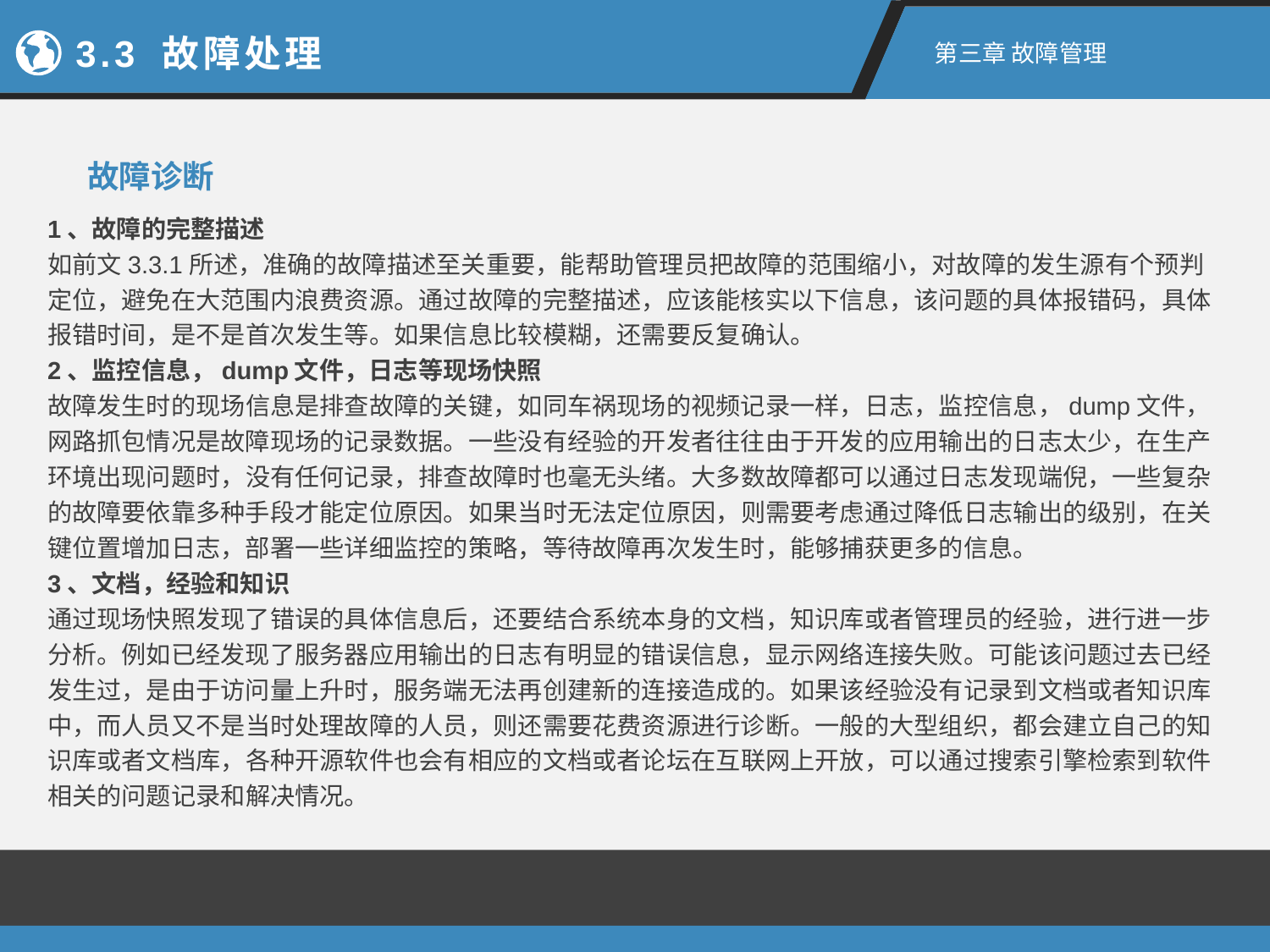

3.3 故障处理

第三章 故障管理
故障诊断
1、故障的完整描述
如前文3.3.1所述，准确的故障描述至关重要，能帮助管理员把故障的范围缩小，对故障的发生源有个预判定位，避免在大范围内浪费资源。通过故障的完整描述，应该能核实以下信息，该问题的具体报错码，具体报错时间，是不是首次发生等。如果信息比较模糊，还需要反复确认。
2、监控信息，dump文件，日志等现场快照
故障发生时的现场信息是排查故障的关键，如同车祸现场的视频记录一样，日志，监控信息，dump文件，网路抓包情况是故障现场的记录数据。一些没有经验的开发者往往由于开发的应用输出的日志太少，在生产环境出现问题时，没有任何记录，排查故障时也毫无头绪。大多数故障都可以通过日志发现端倪，一些复杂的故障要依靠多种手段才能定位原因。如果当时无法定位原因，则需要考虑通过降低日志输出的级别，在关键位置增加日志，部署一些详细监控的策略，等待故障再次发生时，能够捕获更多的信息。
3、文档，经验和知识
通过现场快照发现了错误的具体信息后，还要结合系统本身的文档，知识库或者管理员的经验，进行进一步分析。例如已经发现了服务器应用输出的日志有明显的错误信息，显示网络连接失败。可能该问题过去已经发生过，是由于访问量上升时，服务端无法再创建新的连接造成的。如果该经验没有记录到文档或者知识库中，而人员又不是当时处理故障的人员，则还需要花费资源进行诊断。一般的大型组织，都会建立自己的知识库或者文档库，各种开源软件也会有相应的文档或者论坛在互联网上开放，可以通过搜索引擎检索到软件相关的问题记录和解决情况。